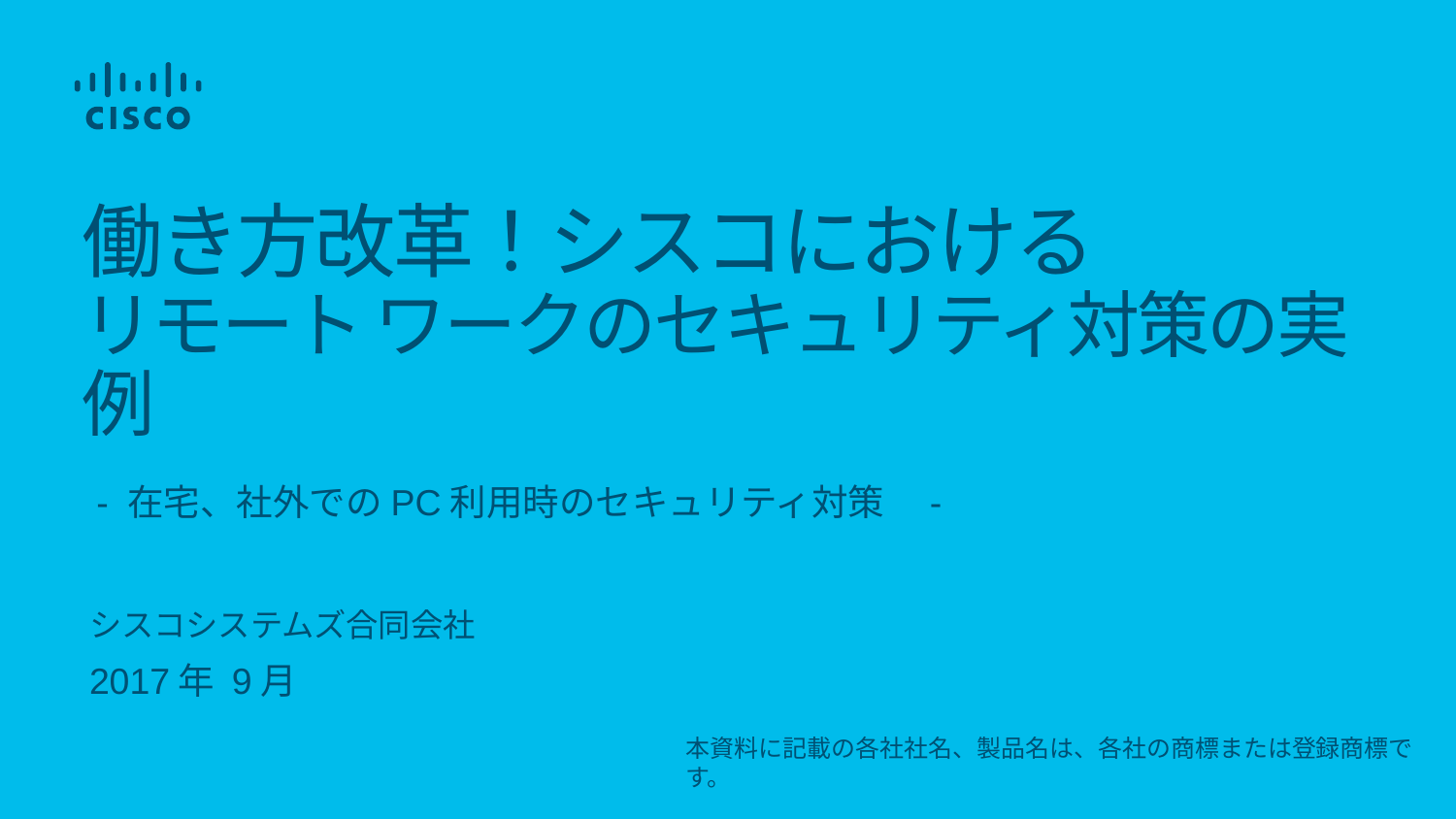

# 働き方改革！シスコにおける リモート ワークのセキュリティ対策の実例
- 在宅、社外でのPC利用時のセキュリティ対策　-
シスコシステムズ合同会社
2017年 9月

本資料に記載の各社社名、製品名は、各社の商標または登録商標です。